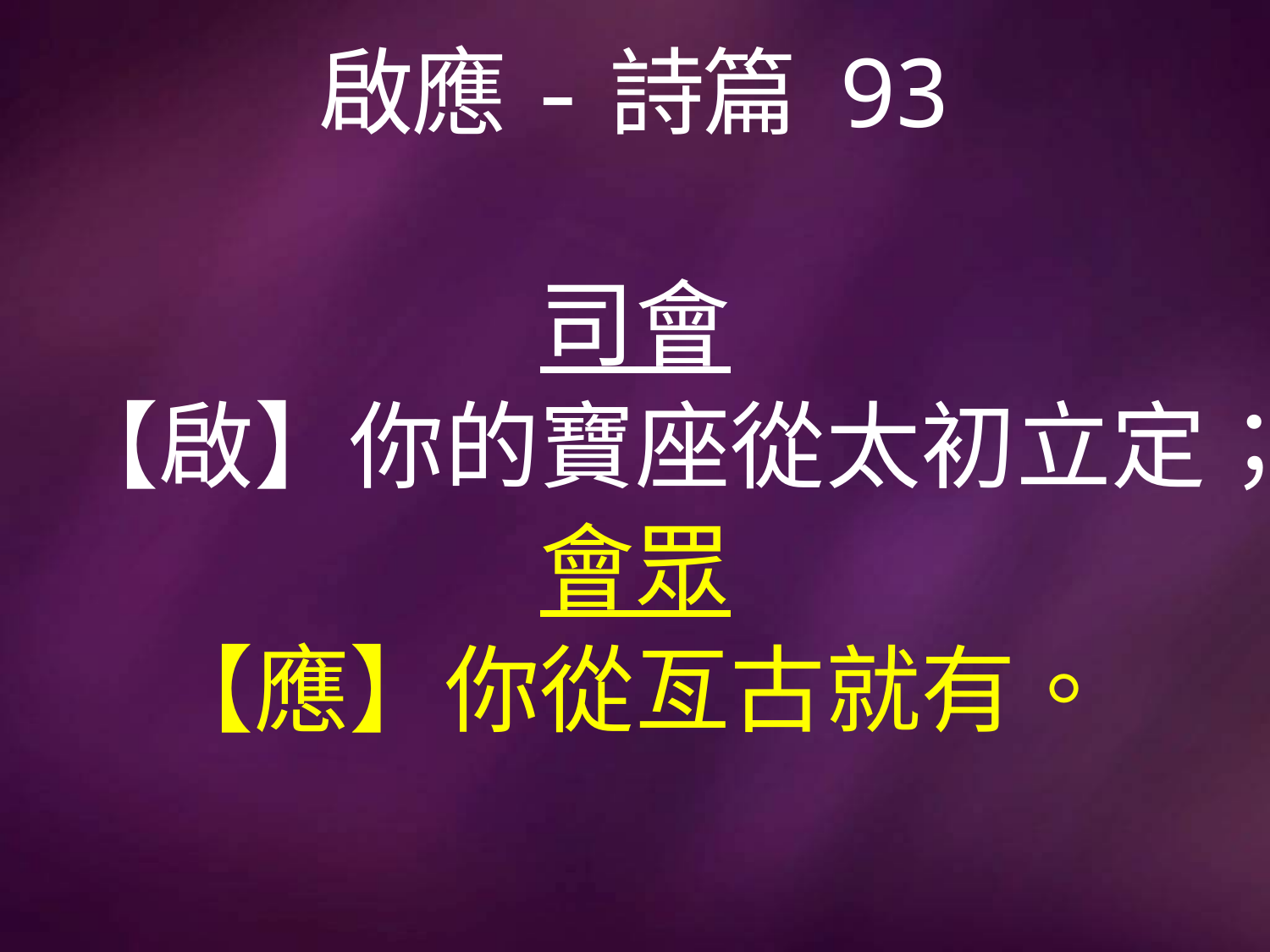

# 啟應-詩篇 93
司會
【啟】你的寶座從太初立定；
會眾
【應】你從亙古就有。